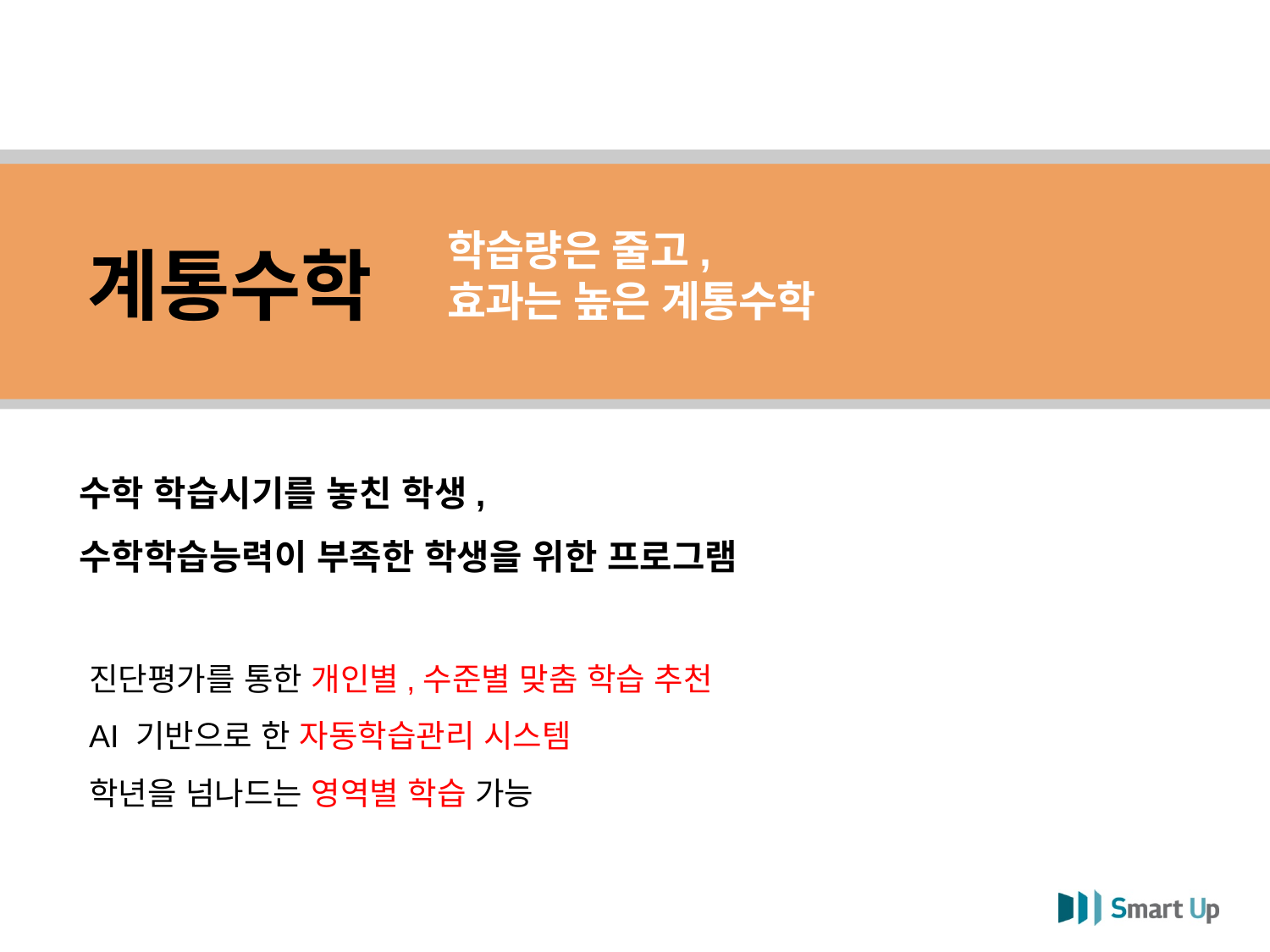

학습량은 줄고,
효과는 높은 계통수학
계통수학
수학 학습시기를 놓친 학생,
수학학습능력이 부족한 학생을 위한 프로그램
진단평가를 통한 개인별,수준별 맞춤 학습 추천
AI 기반으로 한 자동학습관리 시스템
학년을 넘나드는 영역별 학습 가능